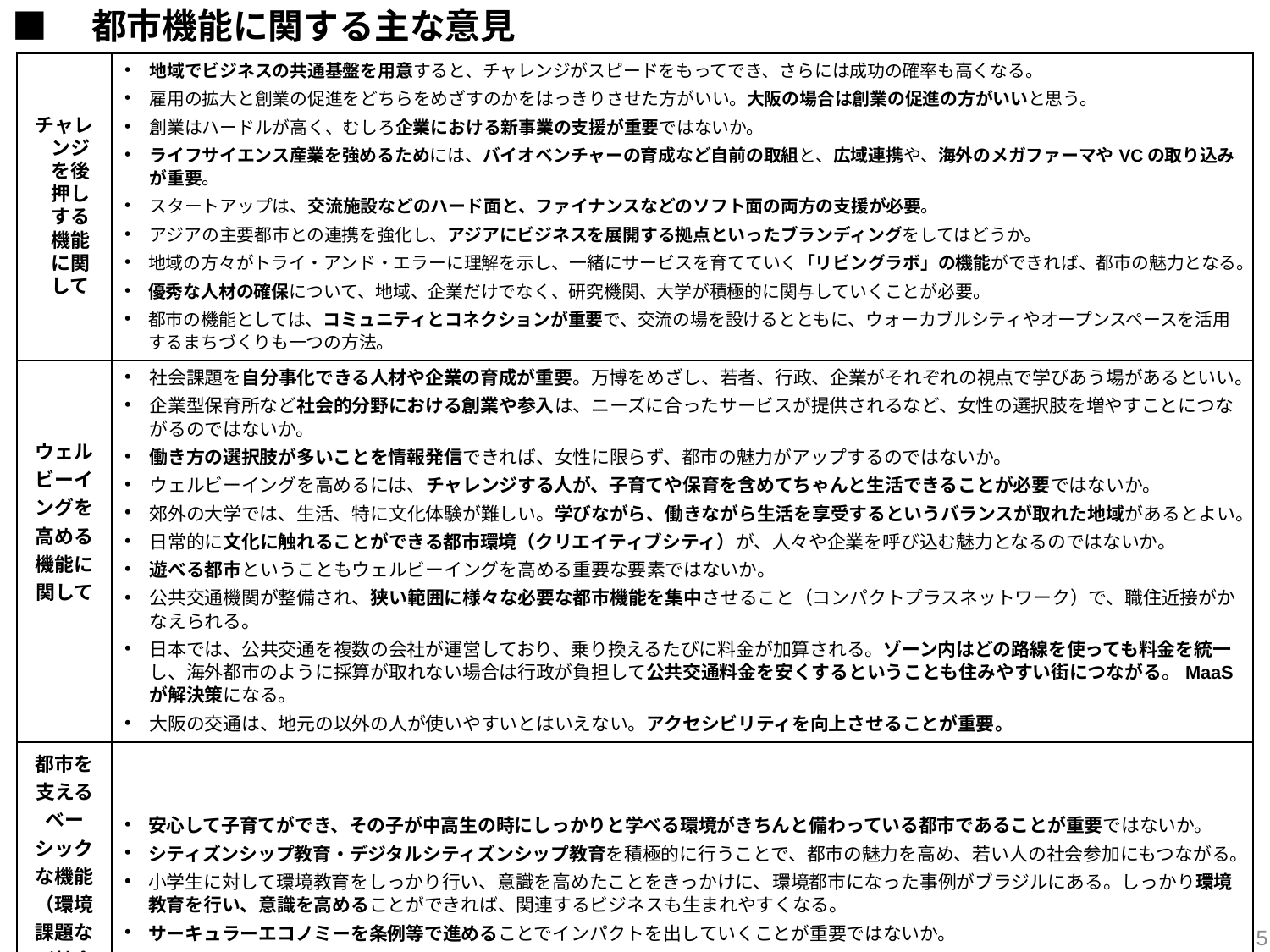

■　都市機能に関する主な意見
| チャレンジを後押しする 機能に関して | 地域でビジネスの共通基盤を用意すると、チャレンジがスピードをもってでき、さらには成功の確率も高くなる。 雇用の拡大と創業の促進をどちらをめざすのかをはっきりさせた方がいい。大阪の場合は創業の促進の方がいいと思う。 創業はハードルが高く、むしろ企業における新事業の支援が重要ではないか。 ライフサイエンス産業を強めるためには、バイオベンチャーの育成など自前の取組と、広域連携や、海外のメガファーマやVCの取り込みが重要。 スタートアップは、交流施設などのハード面と、ファイナンスなどのソフト面の両方の支援が必要。 アジアの主要都市との連携を強化し、アジアにビジネスを展開する拠点といったブランディングをしてはどうか。 地域の方々がトライ・アンド・エラーに理解を示し、一緒にサービスを育てていく「リビングラボ」の機能ができれば、都市の魅力となる。 優秀な人材の確保について、地域、企業だけでなく、研究機関、大学が積極的に関与していくことが必要。 都市の機能としては、コミュニティとコネクションが重要で、交流の場を設けるとともに、ウォーカブルシティやオープンスペースを活用するまちづくりも一つの方法。 |
| --- | --- |
| ウェルビーイングを 高める機能に関して | 社会課題を自分事化できる人材や企業の育成が重要。万博をめざし、若者、行政、企業がそれぞれの視点で学びあう場があるといい。 企業型保育所など社会的分野における創業や参入は、ニーズに合ったサービスが提供されるなど、女性の選択肢を増やすことにつながるのではないか。 働き方の選択肢が多いことを情報発信できれば、女性に限らず、都市の魅力がアップするのではないか。 ウェルビーイングを高めるには、チャレンジする人が、子育てや保育を含めてちゃんと生活できることが必要ではないか。 郊外の大学では、生活、特に文化体験が難しい。学びながら、働きながら生活を享受するというバランスが取れた地域があるとよい。 日常的に文化に触れることができる都市環境（クリエイティブシティ）が、人々や企業を呼び込む魅力となるのではないか。 遊べる都市ということもウェルビーイングを高める重要な要素ではないか。 公共交通機関が整備され、狭い範囲に様々な必要な都市機能を集中させること（コンパクトプラスネットワーク）で、職住近接がかなえられる。 日本では、公共交通を複数の会社が運営しており、乗り換えるたびに料金が加算される。ゾーン内はどの路線を使っても料金を統一し、海外都市のように採算が取れない場合は行政が負担して公共交通料金を安くするということも住みやすい街につながる。MaaSが解決策になる。 大阪の交通は、地元の以外の人が使いやすいとはいえない。アクセシビリティを向上させることが重要。 |
| 都市を支えるベーシックな機能 （環境課題など社会課題への 対応を含む）に関して | 安心して子育てができ、その子が中高生の時にしっかりと学べる環境がきちんと備わっている都市であることが重要ではないか。 シティズンシップ教育・デジタルシティズンシップ教育を積極的に行うことで、都市の魅力を高め、若い人の社会参加にもつながる。 小学生に対して環境教育をしっかり行い、意識を高めたことをきっかけに、環境都市になった事例がブラジルにある。しっかり環境教育を行い、意識を高めることができれば、関連するビジネスも生まれやすくなる。 サーキュラーエコノミーを条例等で進めることでインパクトを出していくことが重要ではないか。 ESG投資を受ける企業が増えれば、人々がよい生活を送ることができ、ひいては社会課題をビジネスとする企業が増え、大阪も成長する。 老朽化しているインフラの維持・更新も重要な視点。 大阪は地域のネットワークや人とのつながりに強みがあり、これを地域での子育て支援、まちづくり、文化・スポーツなどに生かしていくことが重要。 |
5